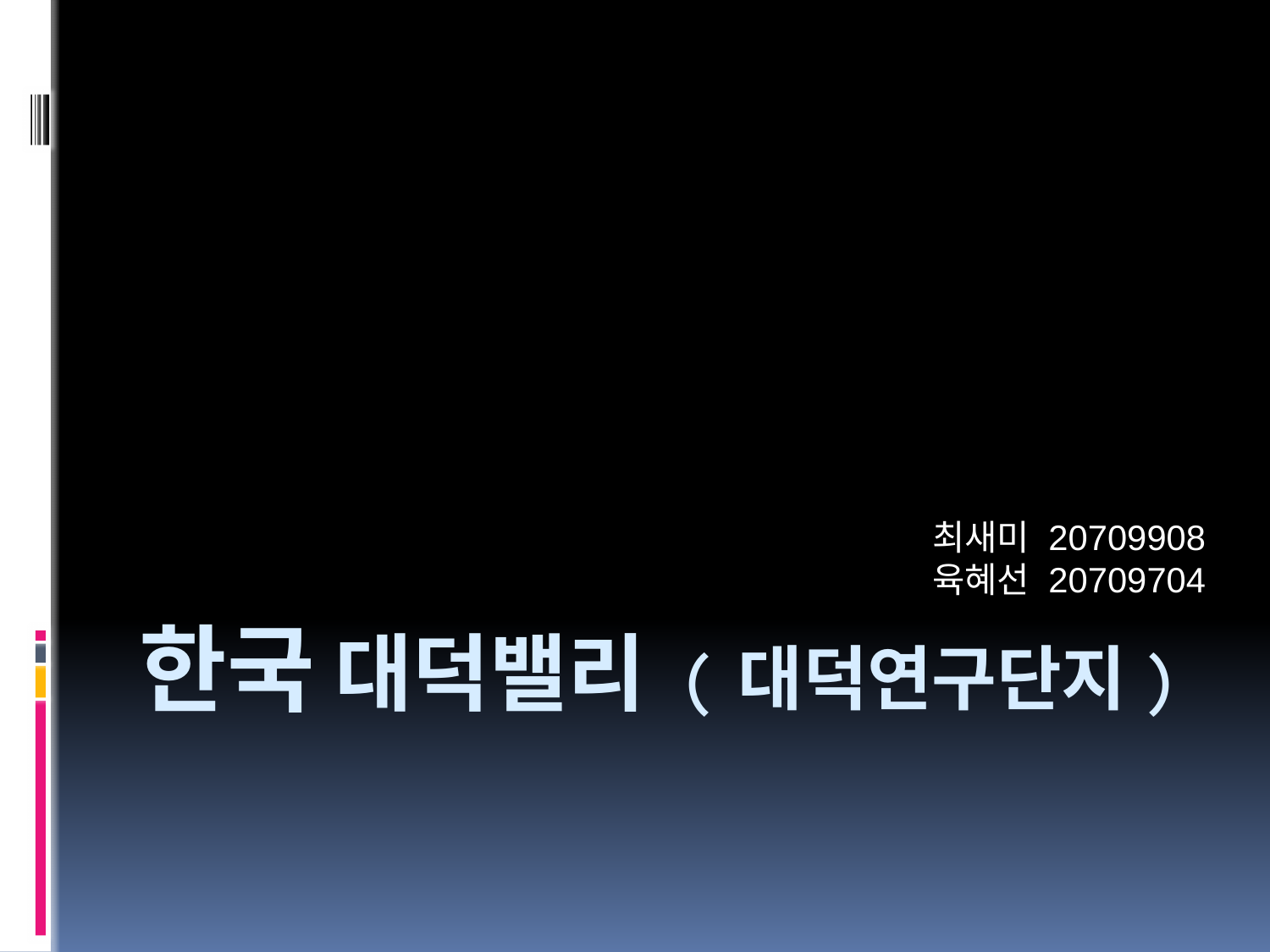

최새미 20709908
육혜선 20709704
# 한국 대덕밸리 (대덕연구단지)